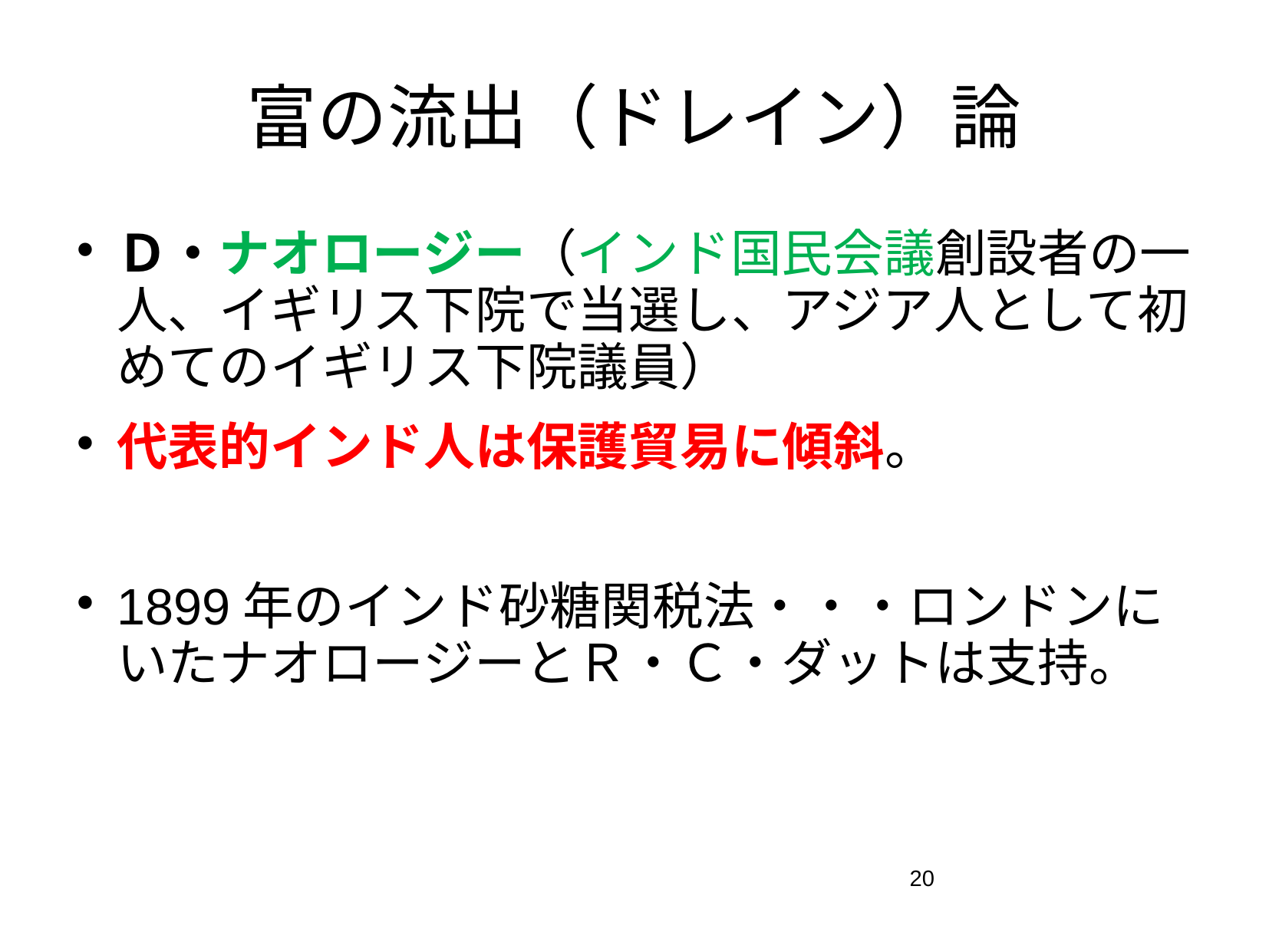

# 富の流出（ドレイン）論
Ｄ・ナオロージー（インド国民会議創設者の一人、イギリス下院で当選し、アジア人として初めてのイギリス下院議員）
代表的インド人は保護貿易に傾斜。

1899年のインド砂糖関税法・・・ロンドンにいたナオロージーとＲ・Ｃ・ダットは支持。
20